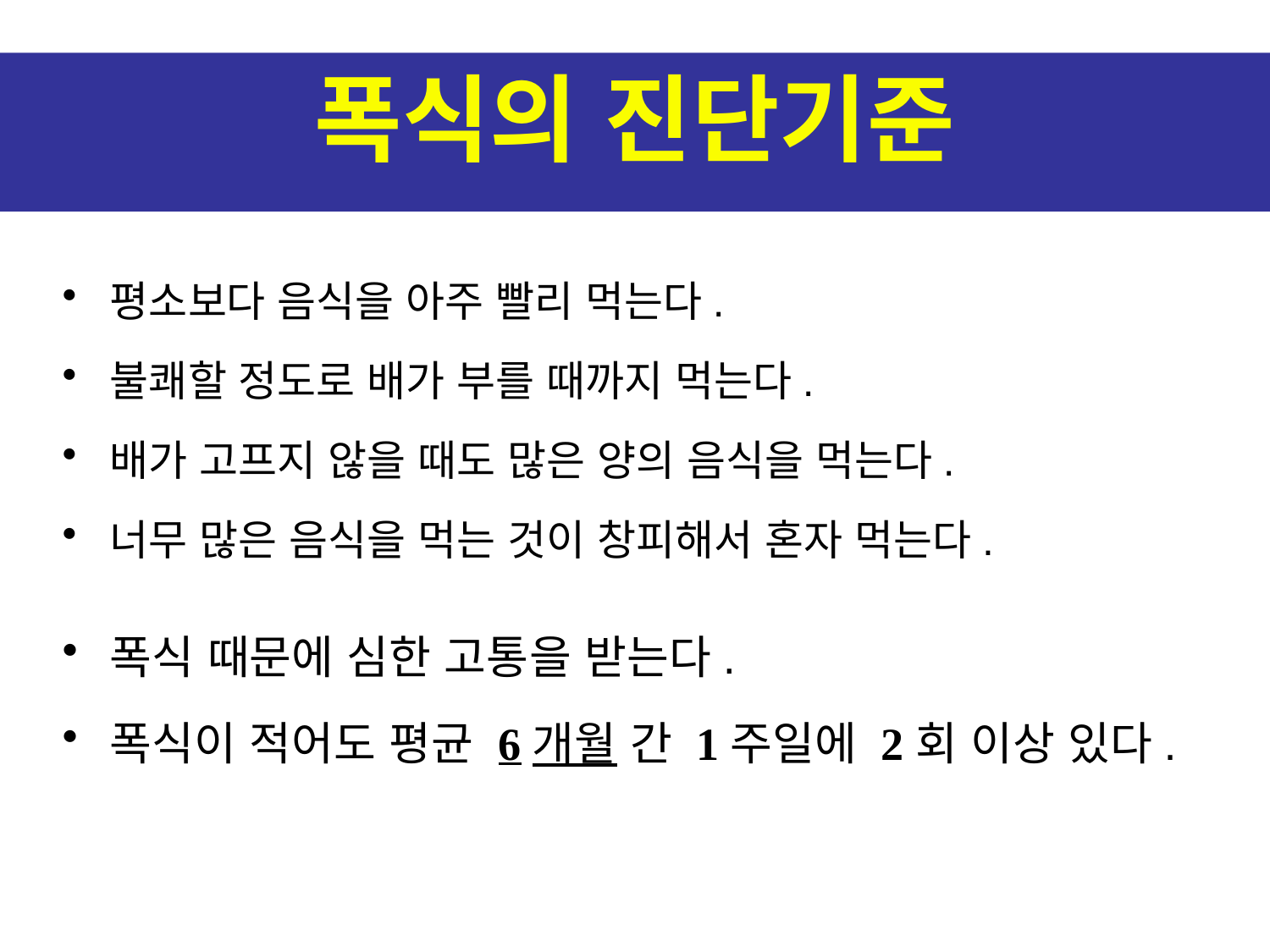

폭식의 진단기준
평소보다 음식을 아주 빨리 먹는다.
불쾌할 정도로 배가 부를 때까지 먹는다.
배가 고프지 않을 때도 많은 양의 음식을 먹는다.
너무 많은 음식을 먹는 것이 창피해서 혼자 먹는다.

폭식 때문에 심한 고통을 받는다.
폭식이 적어도 평균 6개월 간 1주일에 2회 이상 있다.